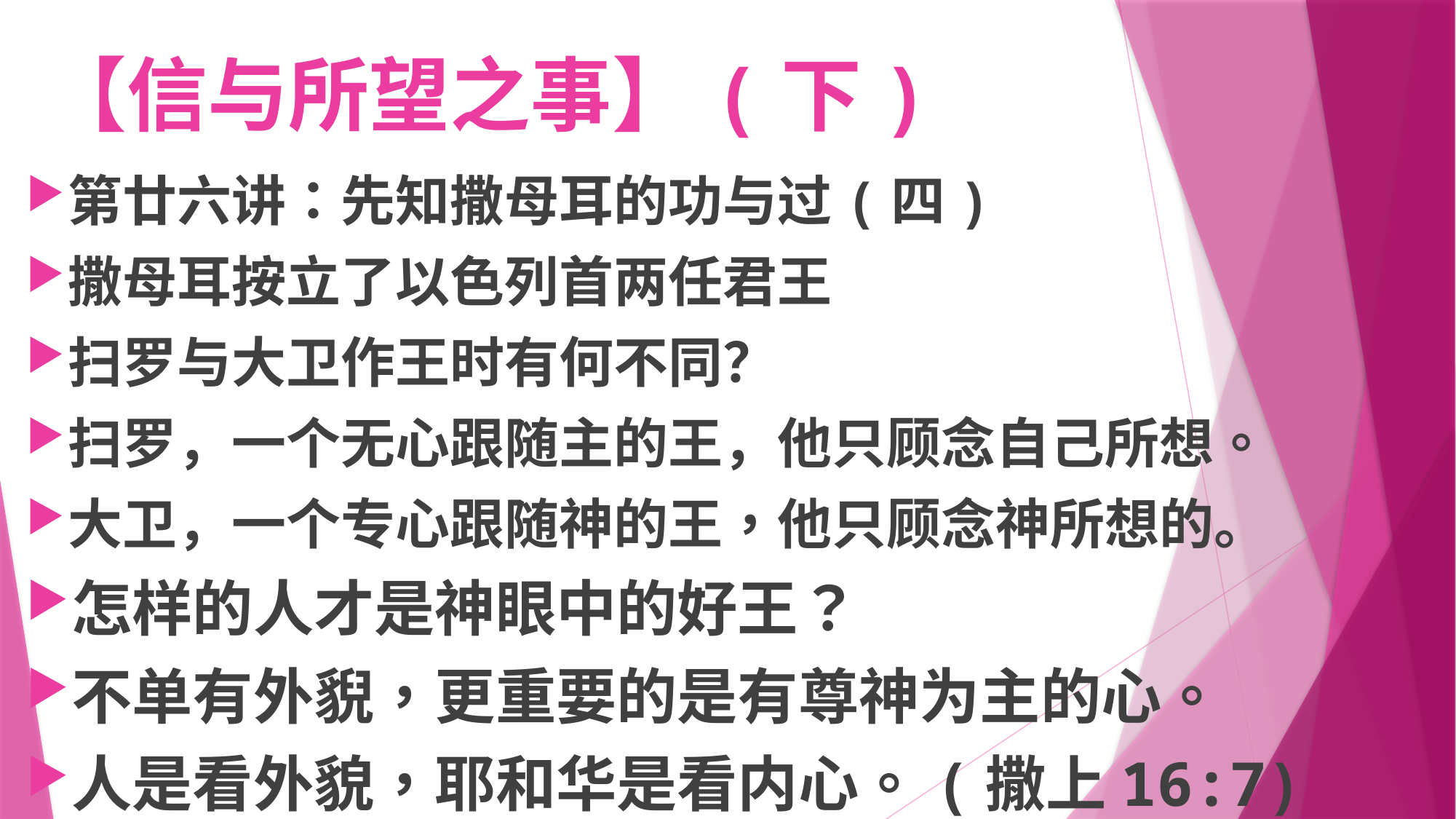

# 【信与所望之事】(下)
第廿六讲：先知撒母耳的功与过(四)
撒母耳按立了以色列首两任君王
扫罗与大卫作王时有何不同？
扫罗，一个无心跟随主的王，他只顾念自己所想。
大卫，一个专心跟随神的王，他只顾念神所想的。
怎样的人才是神眼中的好王？
不单有外貎，更重要的是有尊神为主的心。
人是看外貌，耶和华是看内心。(撒上16:7)